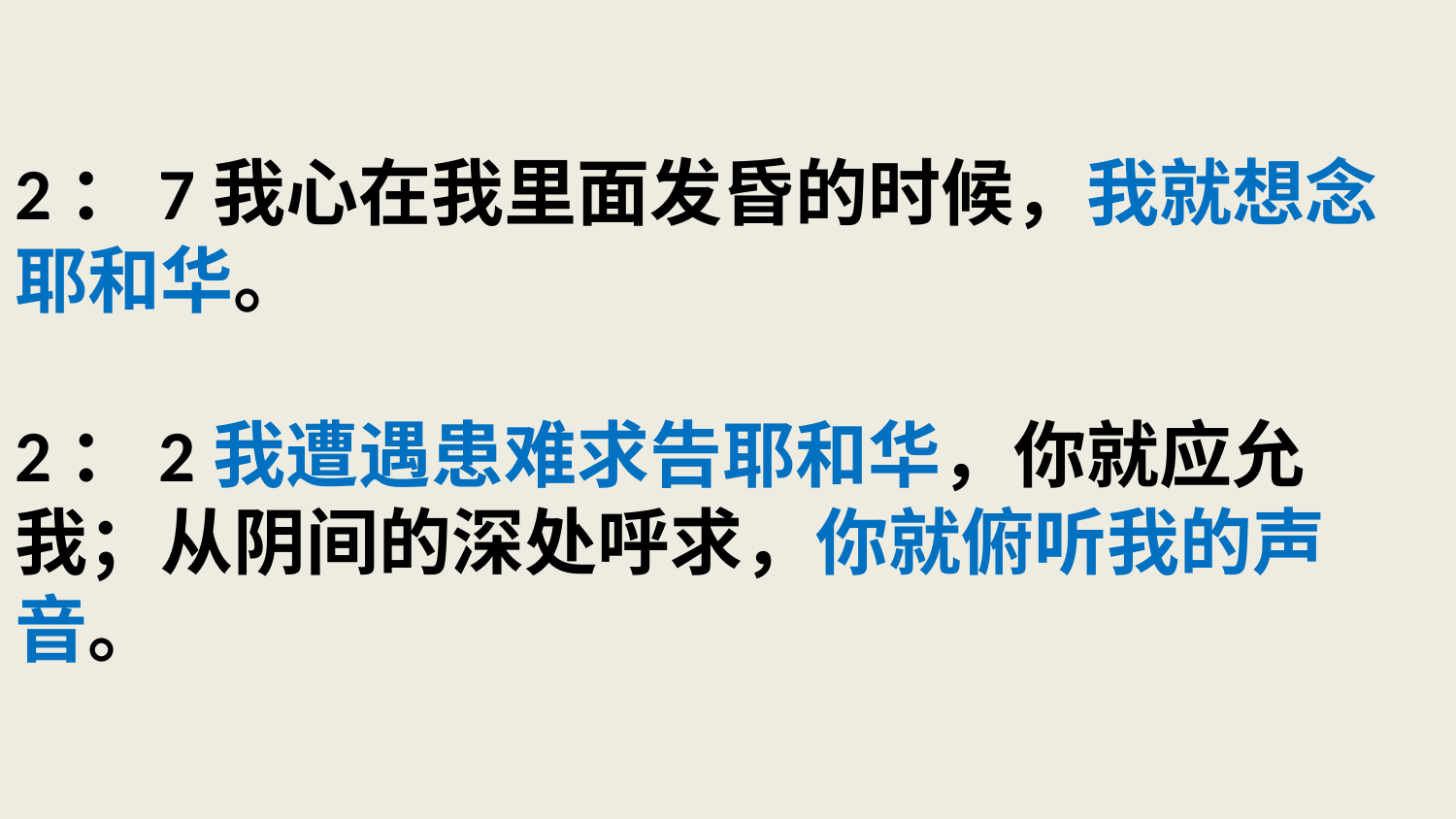

# 2：7我心在我里面发昏的时候，我就想念耶和华。 2：2我遭遇患难求告耶和华，你就应允我；从阴间的深处呼求，你就俯听我的声音。